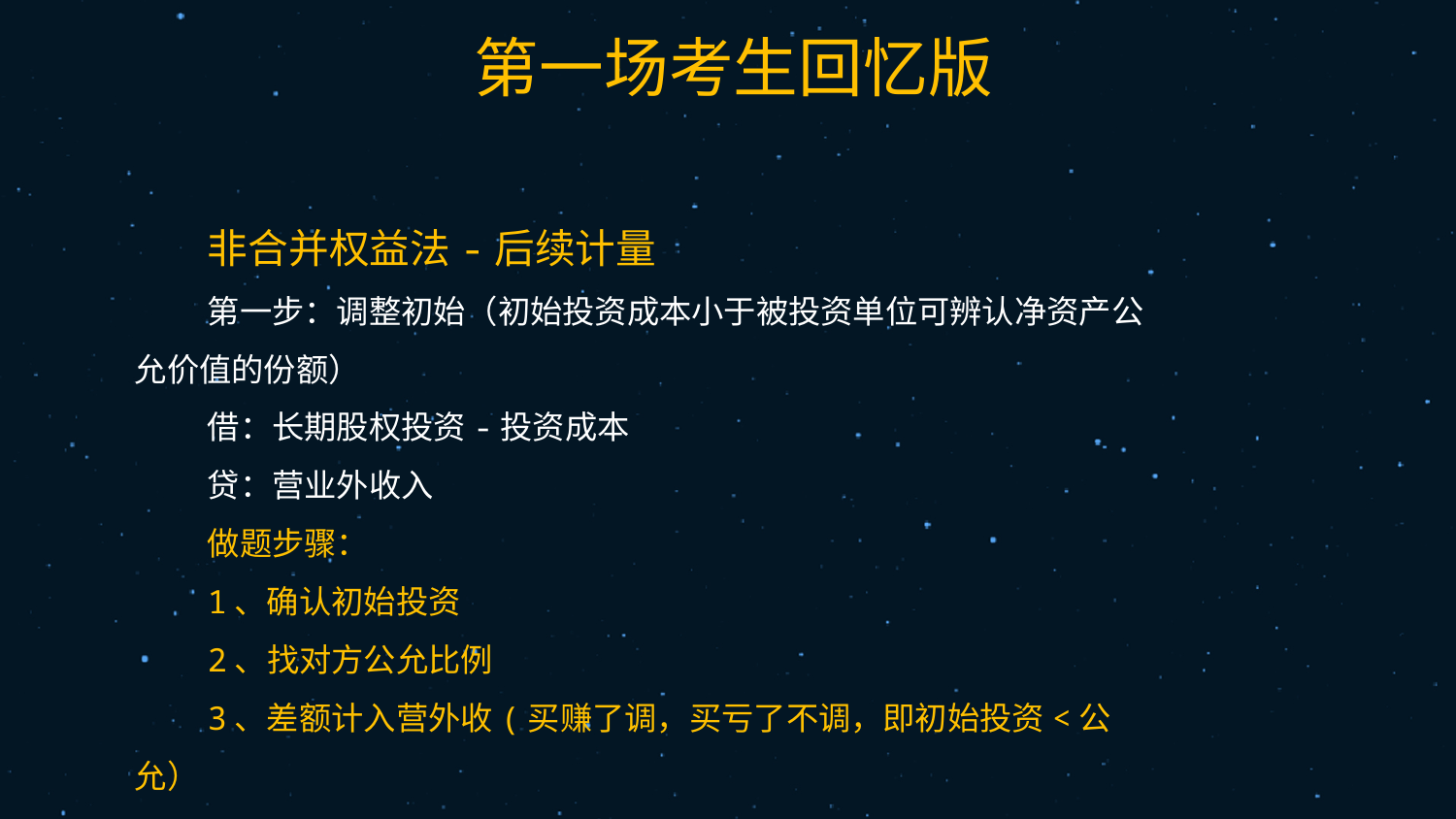

22
非合并权益法-后续计量
第一步：调整初始（初始投资成本小于被投资单位可辨认净资产公允价值的份额）
借：长期股权投资-投资成本
贷：营业外收入
做题步骤：
1、确认初始投资
2、找对方公允比例
3、差额计入营外收(买赚了调，买亏了不调，即初始投资<公允）